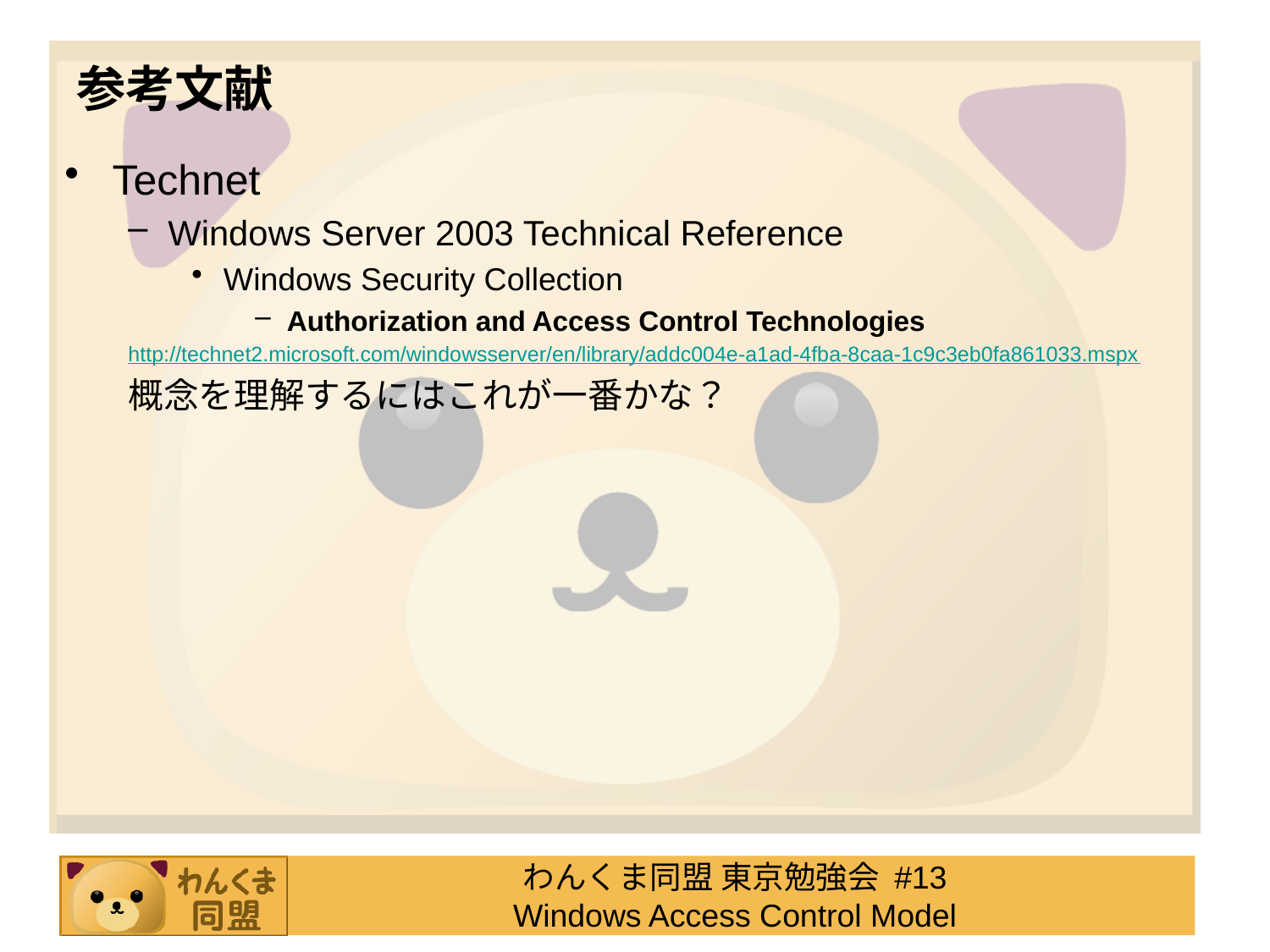

# 参考文献
Technet
Windows Server 2003 Technical Reference
Windows Security Collection
Authorization and Access Control Technologies
http://technet2.microsoft.com/windowsserver/en/library/addc004e-a1ad-4fba-8caa-1c9c3eb0fa861033.mspx
概念を理解するにはこれが一番かな？